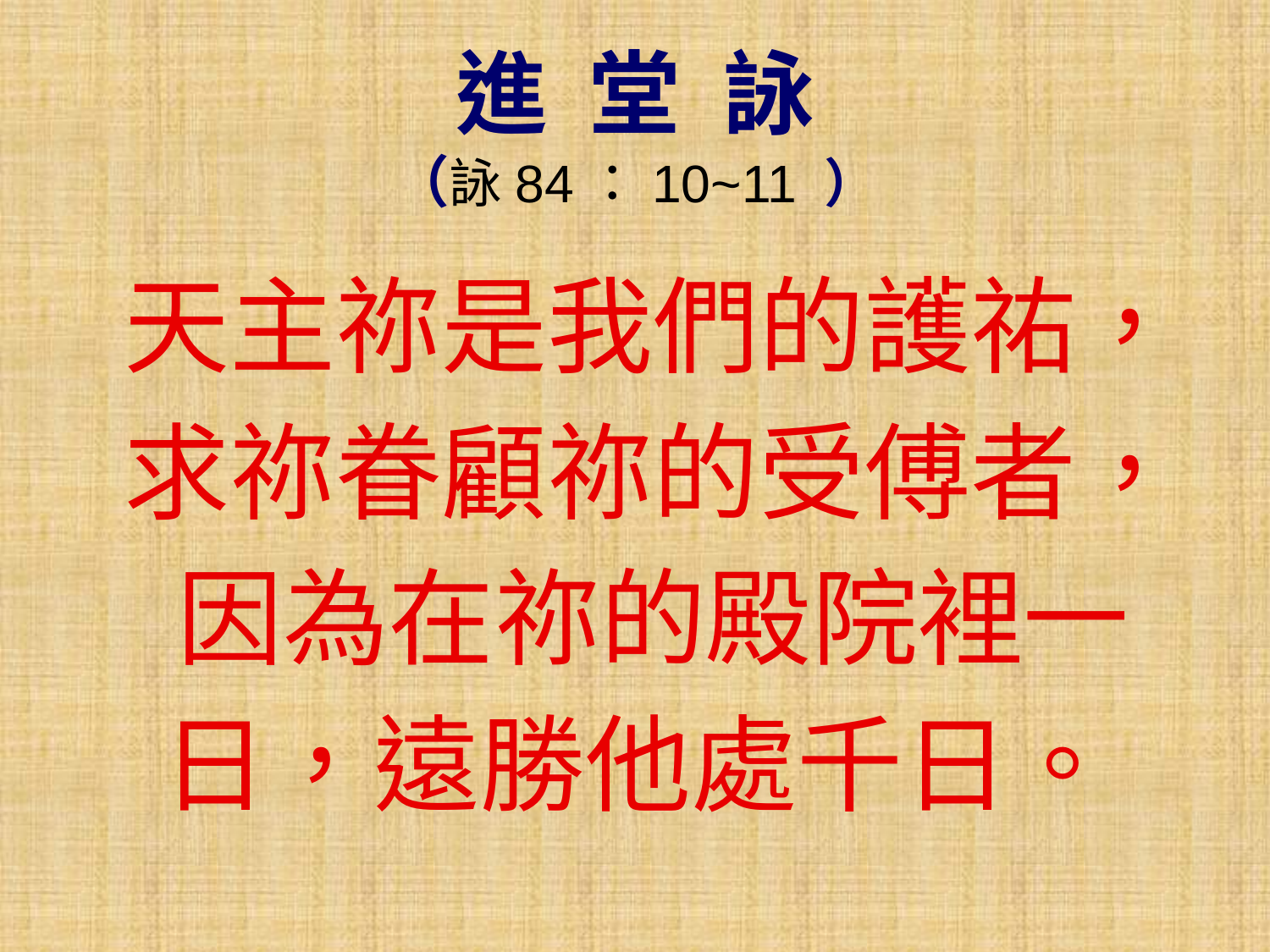

進  堂  詠
（詠84：10~11 ）

天主祢是我們的護祐，求祢眷顧祢的受傅者，因為在祢的殿院裡一日，遠勝他處千日。